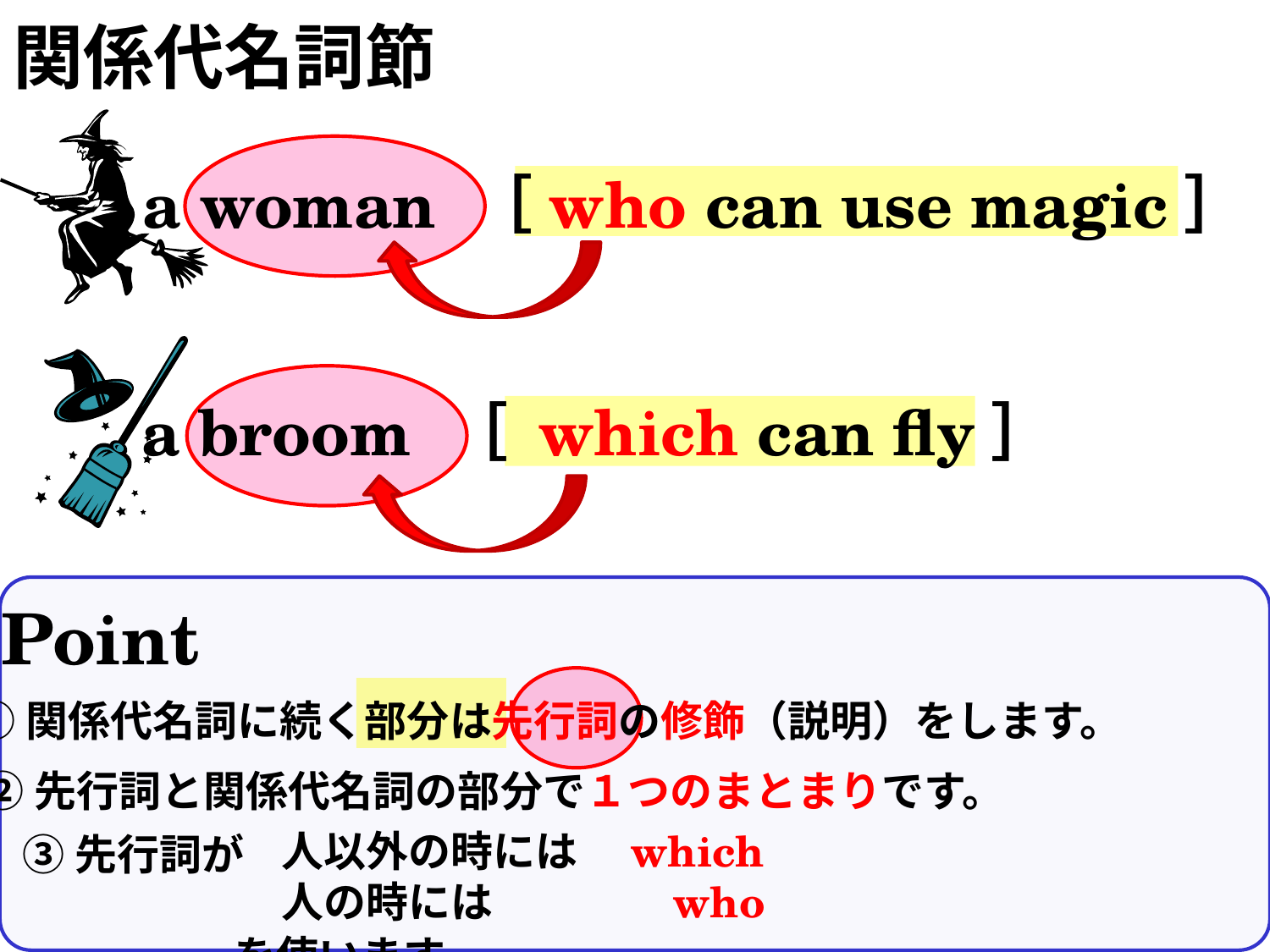

関係代名詞節

a woman ［who can use magic］

a broom ［ which can fly］

Point

①関係代名詞に続く部分は先行詞の修飾（説明）をします。
②先行詞と関係代名詞の部分で１つのまとまりです。
人以外の時には　which
人の時には　　　　who
③先行詞が
　　　　　　　　　　　　　　　　　　　　　　　　　　　を使います。